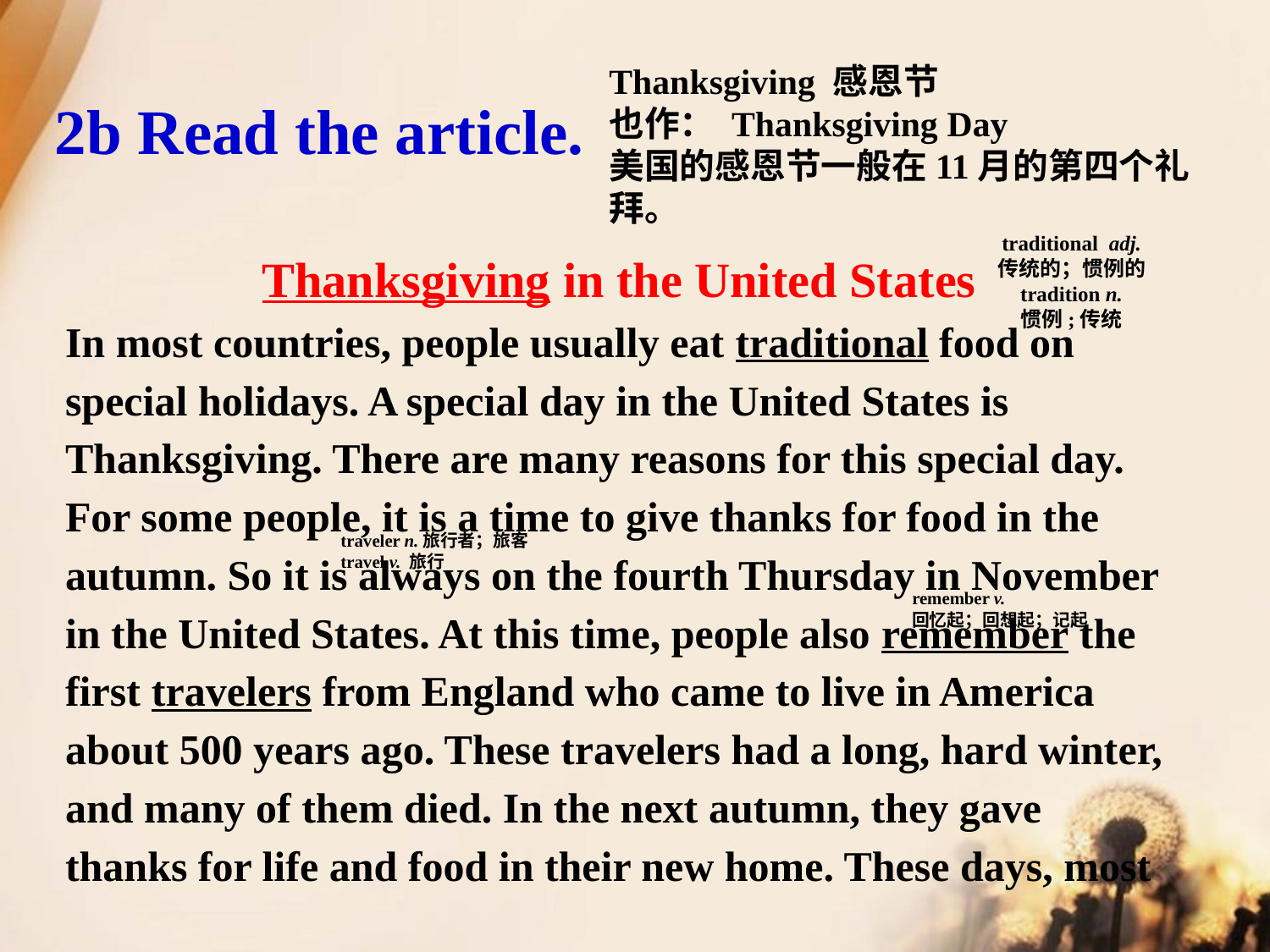

Thanksgiving 感恩节
也作： Thanksgiving Day
美国的感恩节一般在11月的第四个礼拜。
2b Read the article.

traditional  adj.
传统的；惯例的
tradition n.
惯例;传统
Thanksgiving in the United States
In most countries, people usually eat traditional food on special holidays. A special day in the United States is Thanksgiving. There are many reasons for this special day. For some people, it is a time to give thanks for food in the autumn. So it is always on the fourth Thursday in November in the United States. At this time, people also remember the first travelers from England who came to live in America about 500 years ago. These travelers had a long, hard winter, and many of them died. In the next autumn, they gave thanks for life and food in their new home. These days, most
traveler n.旅行者；旅客
travel v. 旅行
remember v.
回忆起；回想起；记起